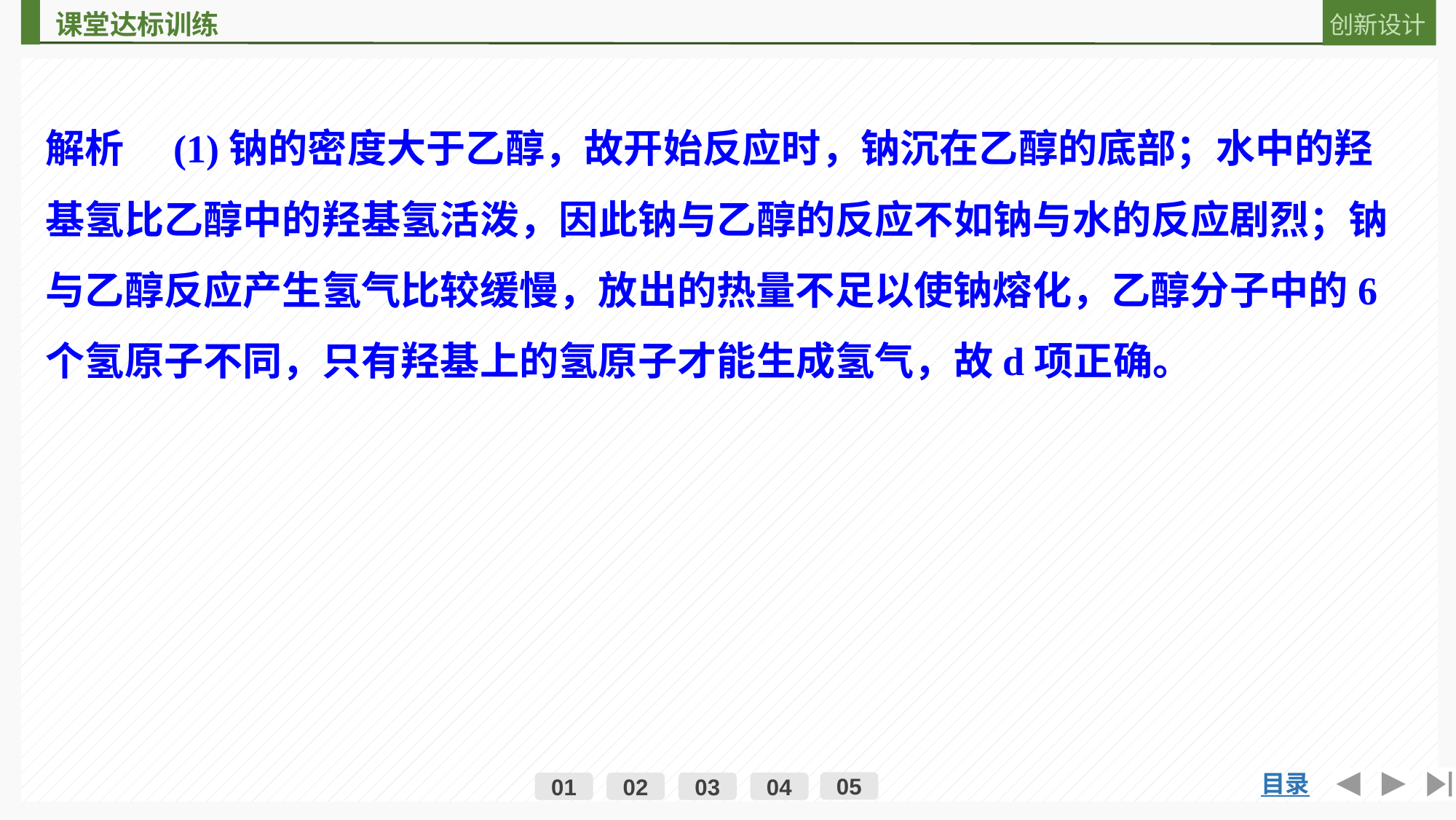

解析　(1)钠的密度大于乙醇，故开始反应时，钠沉在乙醇的底部；水中的羟基氢比乙醇中的羟基氢活泼，因此钠与乙醇的反应不如钠与水的反应剧烈；钠与乙醇反应产生氢气比较缓慢，放出的热量不足以使钠熔化，乙醇分子中的6个氢原子不同，只有羟基上的氢原子才能生成氢气，故d项正确。